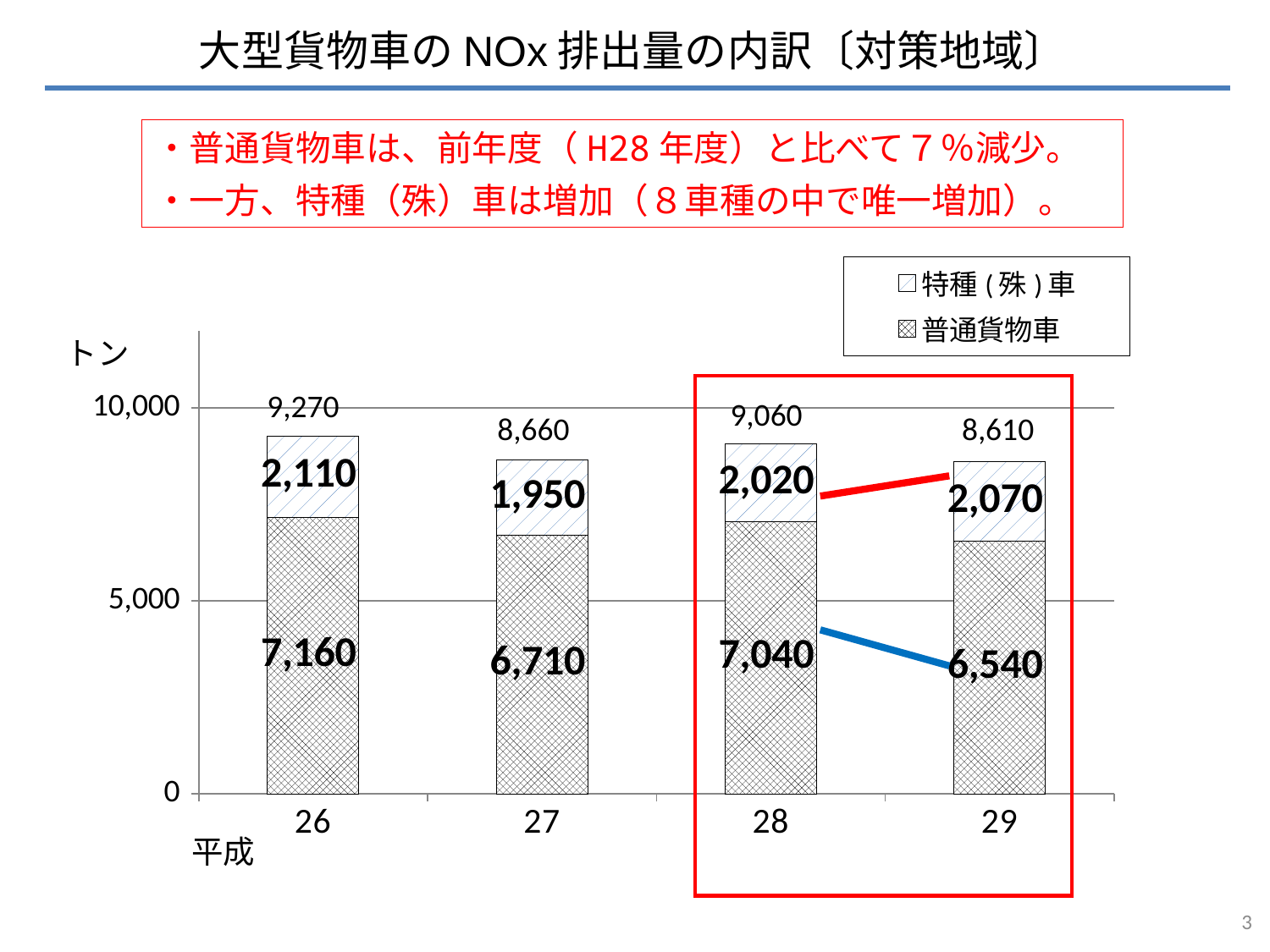

大型貨物車のNOx排出量の内訳〔対策地域〕
・普通貨物車は、前年度（H28年度）と比べて７％減少。
・一方、特種（殊）車は増加（８車種の中で唯一増加）。

### Chart

| Category | 普通貨物車 | 特種(殊)車 |
|---|---|---|
| 26 | 7160.0 | 2110.0 |
| 27 | 6710.0 | 1950.0 |
| 28 | 7040.0 | 2020.0 |
| 29 | 6540.0 | 2070.0 |
トン

9,270
9,060
8,660
8,610
平成
3